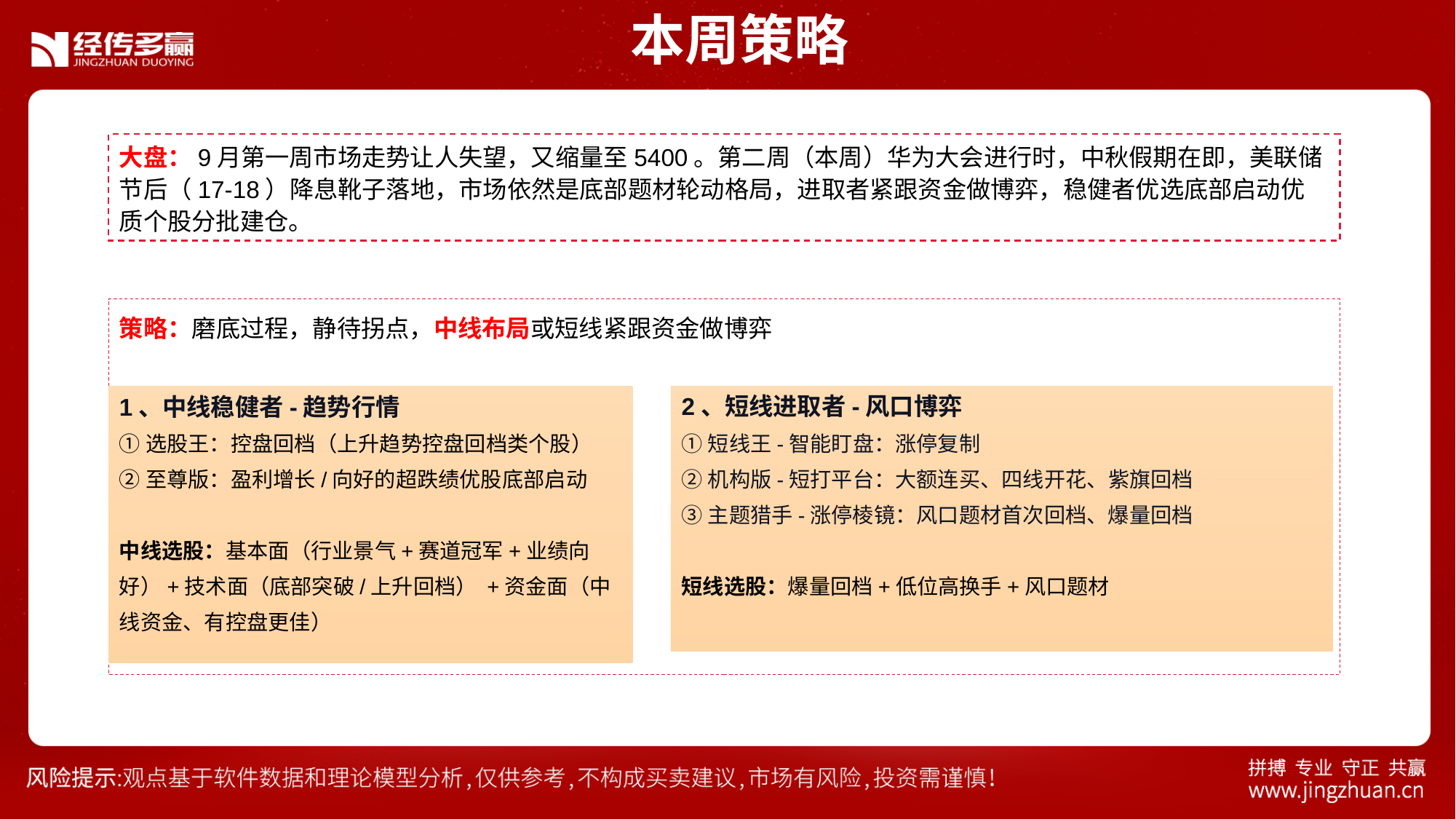

本周策略
大盘：9月第一周市场走势让人失望，又缩量至5400。第二周（本周）华为大会进行时，中秋假期在即，美联储节后（17-18）降息靴子落地，市场依然是底部题材轮动格局，进取者紧跟资金做博弈，稳健者优选底部启动优质个股分批建仓。
策略：磨底过程，静待拐点，中线布局或短线紧跟资金做博弈
2、短线进取者-风口博弈
①短线王-智能盯盘：涨停复制
②机构版-短打平台：大额连买、四线开花、紫旗回档
③主题猎手-涨停棱镜：风口题材首次回档、爆量回档

短线选股：爆量回档+低位高换手+风口题材

1、中线稳健者-趋势行情
①选股王：控盘回档（上升趋势控盘回档类个股）
②至尊版：盈利增长/向好的超跌绩优股底部启动

中线选股：基本面（行业景气+赛道冠军+业绩向好）+技术面（底部突破/上升回档） +资金面（中线资金、有控盘更佳）